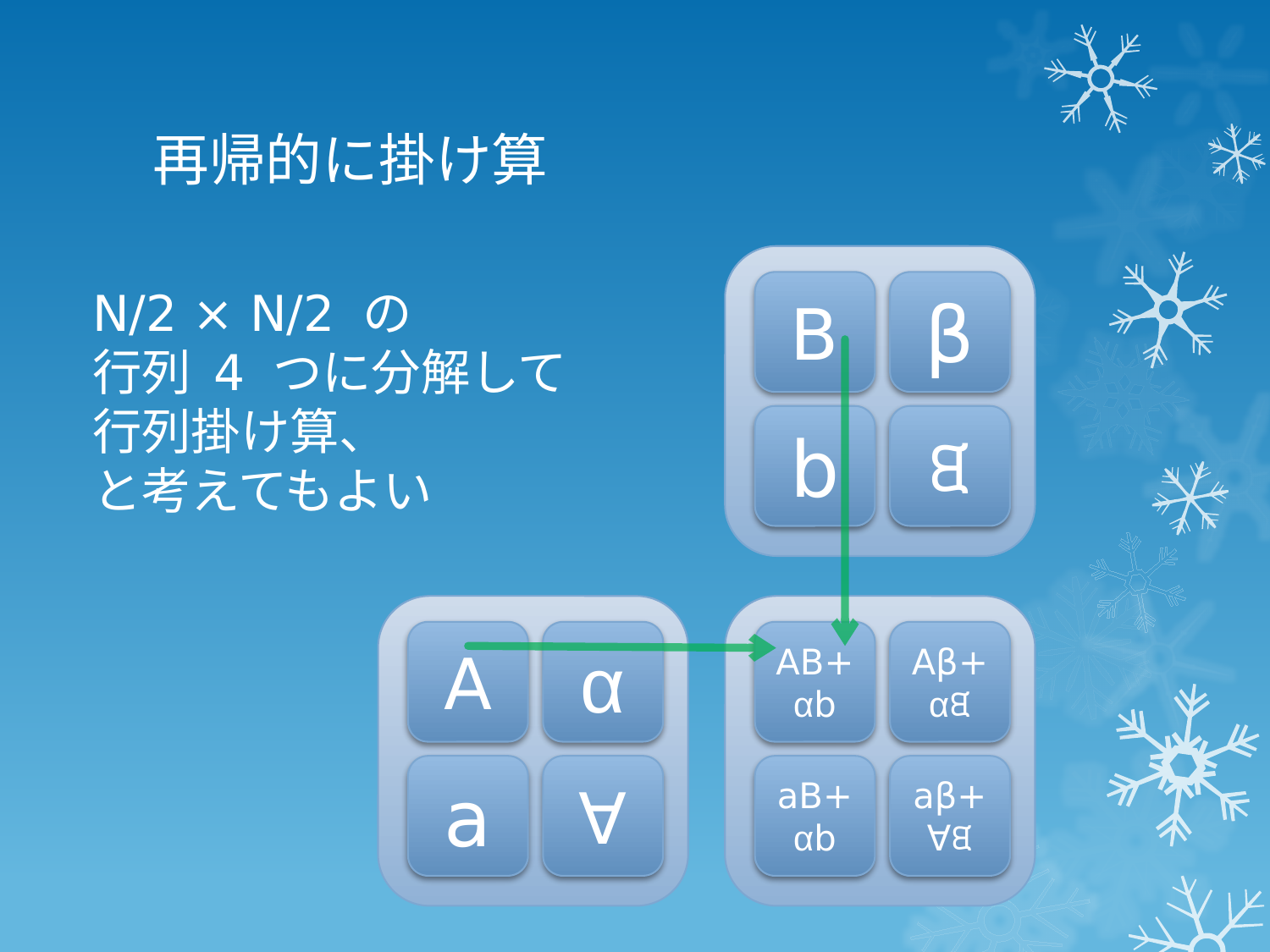

# 再帰的に掛け算

B
β
N/2 × N/2 の
行列 4 つに分解して
行列掛け算、
と考えてもよい
b
ᙙ

A
α
AB+αb
Aβ+αᙙ
a
∀
aB+αb
aβ+∀ᙙ